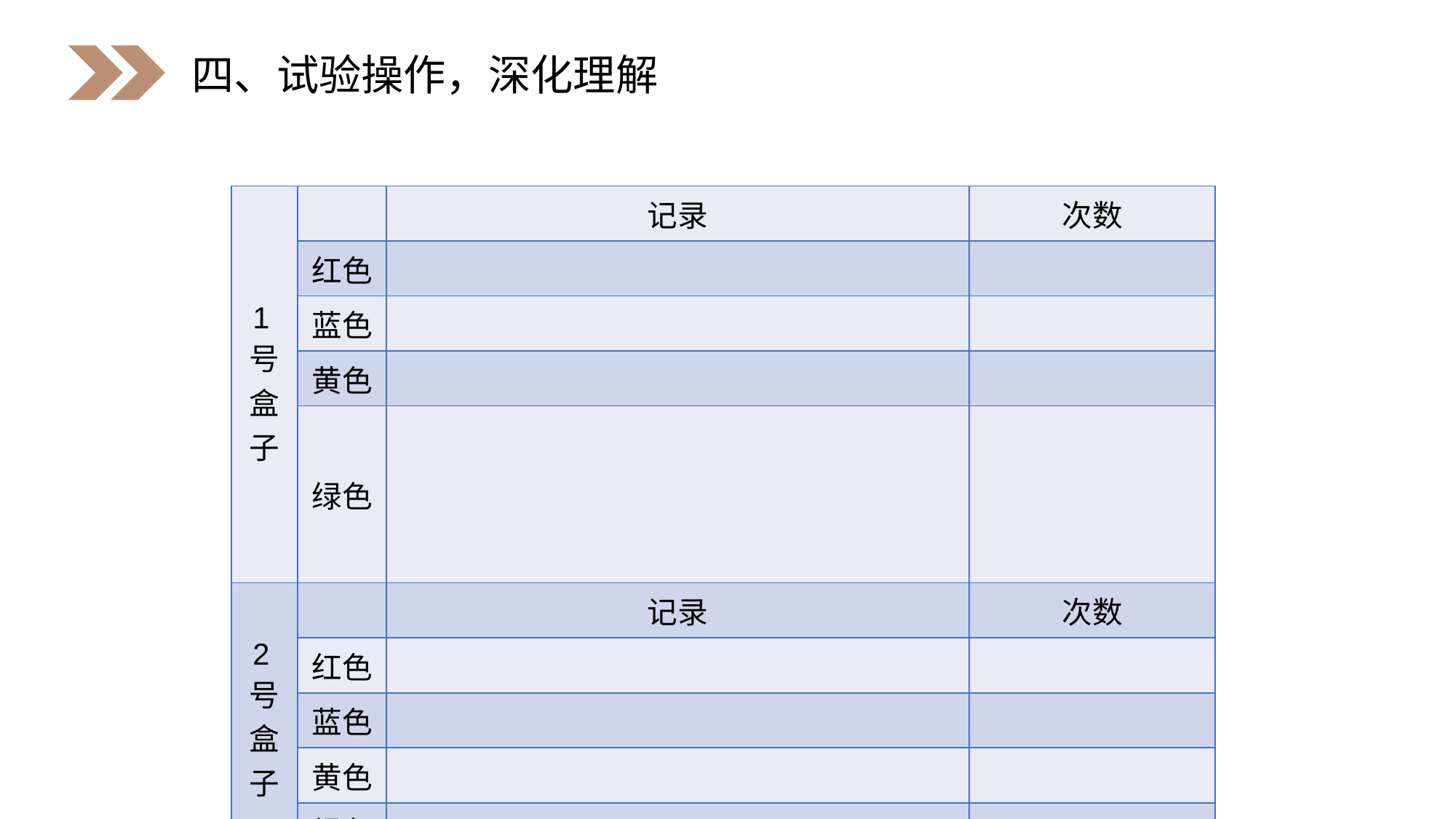

四、试验操作，深化理解
| 1号盒子 |  | 记录 | 次数 |
| --- | --- | --- | --- |
|  | 红色 |  |  |
|  | 蓝色 |  |  |
|  | 黄色 |  |  |
|  | 绿色 |  |  |
| 2号盒子 |  | 记录 | 次数 |
|  | 红色 |  |  |
|  | 蓝色 |  |  |
|  | 黄色 |  |  |
|  | 绿色 |  |  |